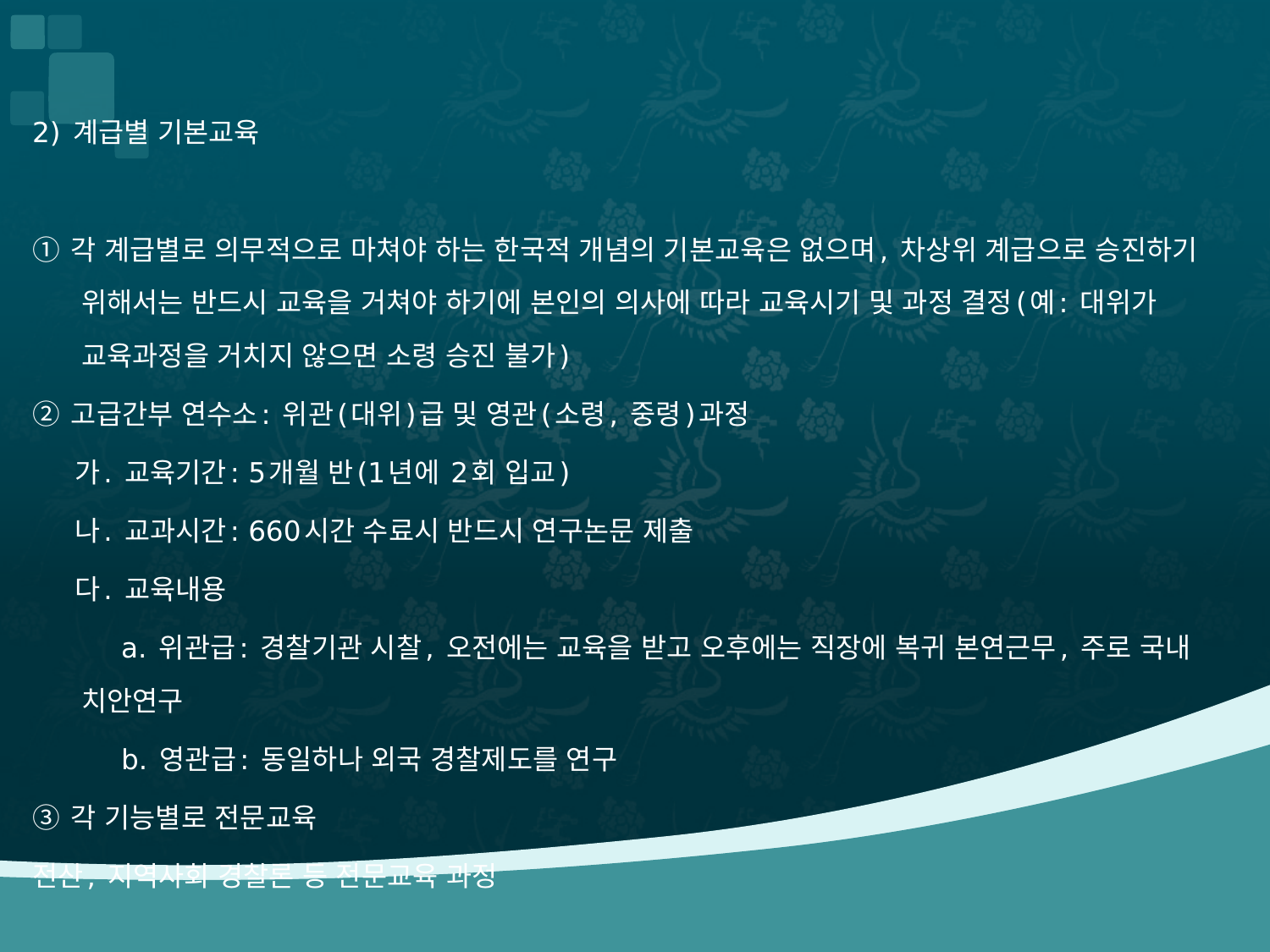

#
2) 계급별 기본교육

① 각 계급별로 의무적으로 마쳐야 하는 한국적 개념의 기본교육은 없으며, 차상위 계급으로 승진하기 위해서는 반드시 교육을 거쳐야 하기에 본인의 의사에 따라 교육시기 및 과정 결정(예: 대위가 교육과정을 거치지 않으면 소령 승진 불가)
② 고급간부 연수소: 위관(대위)급 및 영관(소령, 중령)과정
     가. 교육기간: 5개월 반(1년에 2회 입교)
     나. 교과시간: 660시간 수료시 반드시 연구논문 제출
     다. 교육내용
          a. 위관급: 경찰기관 시찰, 오전에는 교육을 받고 오후에는 직장에 복귀 본연근무, 주로 국내 치안연구
          b. 영관급: 동일하나 외국 경찰제도를 연구
③ 각 기능별로 전문교육
전산, 지역사회 경찰론 등 전문교육 과정